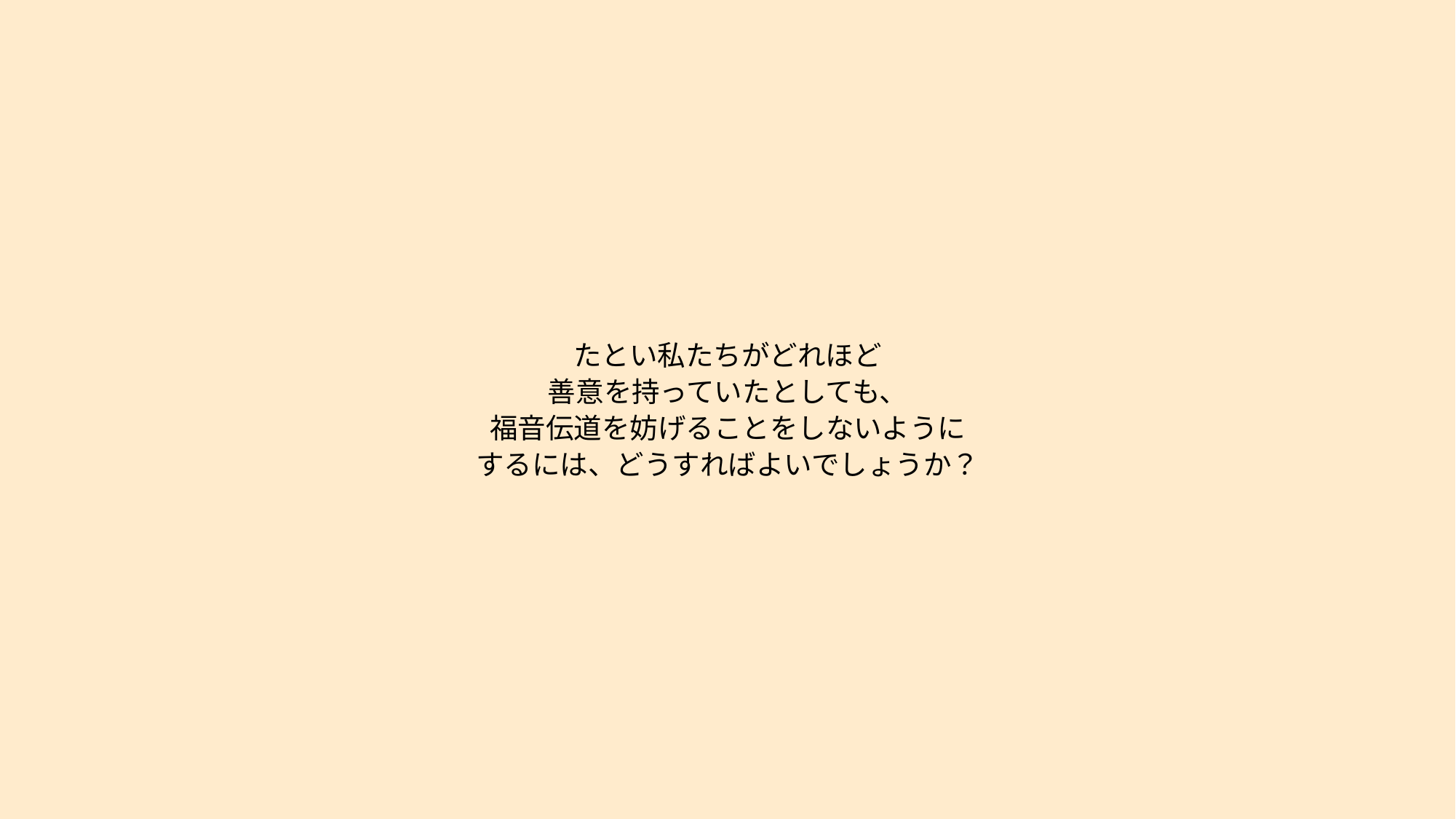

# たとい私たちがどれほど 善意を持っていたとしても、 福音伝道を妨げることをしないように するには、どうすればよいでしょうか？